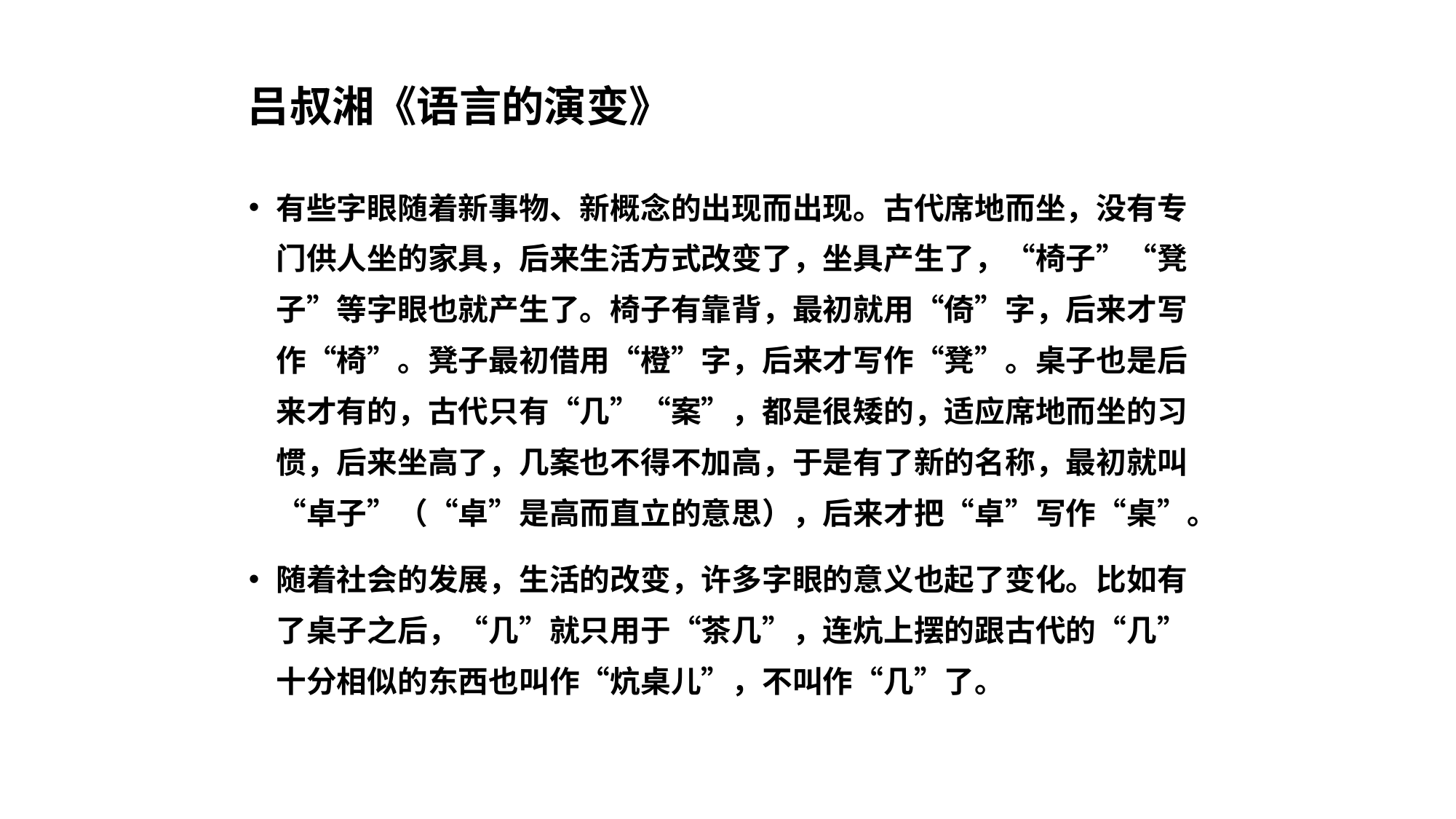

# 吕叔湘《语言的演变》
有些字眼随着新事物、新概念的出现而出现。古代席地而坐，没有专门供人坐的家具，后来生活方式改变了，坐具产生了，“椅子”“凳子”等字眼也就产生了。椅子有靠背，最初就用“倚”字，后来才写作“椅”。凳子最初借用“橙”字，后来才写作“凳”。桌子也是后来才有的，古代只有“几”“案”，都是很矮的，适应席地而坐的习惯，后来坐高了，几案也不得不加高，于是有了新的名称，最初就叫“卓子”（“卓”是高而直立的意思），后来才把“卓”写作“桌”。
随着社会的发展，生活的改变，许多字眼的意义也起了变化。比如有了桌子之后，“几”就只用于“茶几”，连炕上摆的跟古代的“几”十分相似的东西也叫作“炕桌儿”，不叫作“几”了。